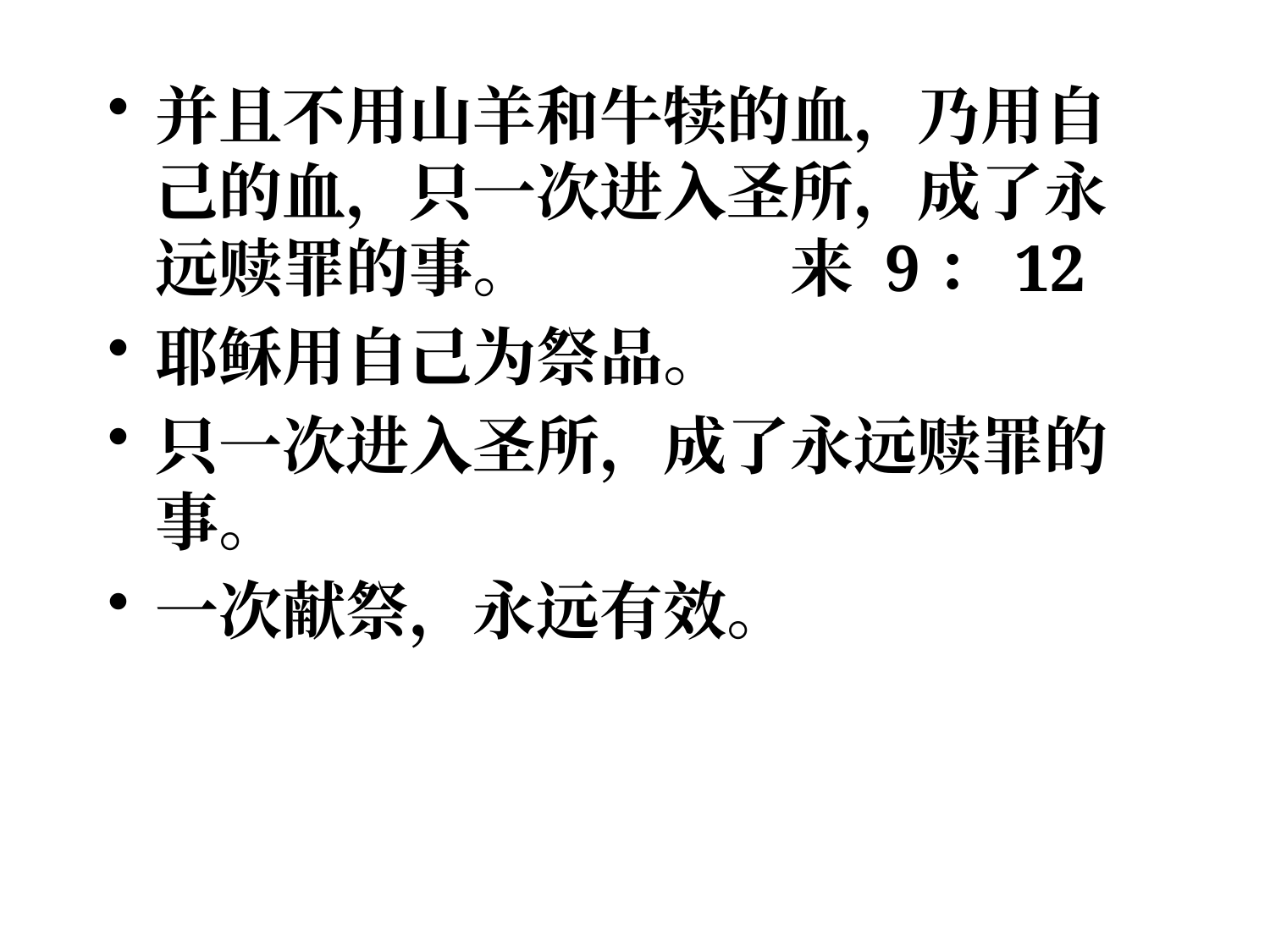

并且不用山羊和牛犊的血，乃用自己的血，只一次进入圣所，成了永远赎罪的事。 		来 9：12
耶稣用自己为祭品。
只一次进入圣所，成了永远赎罪的事。
一次献祭，永远有效。